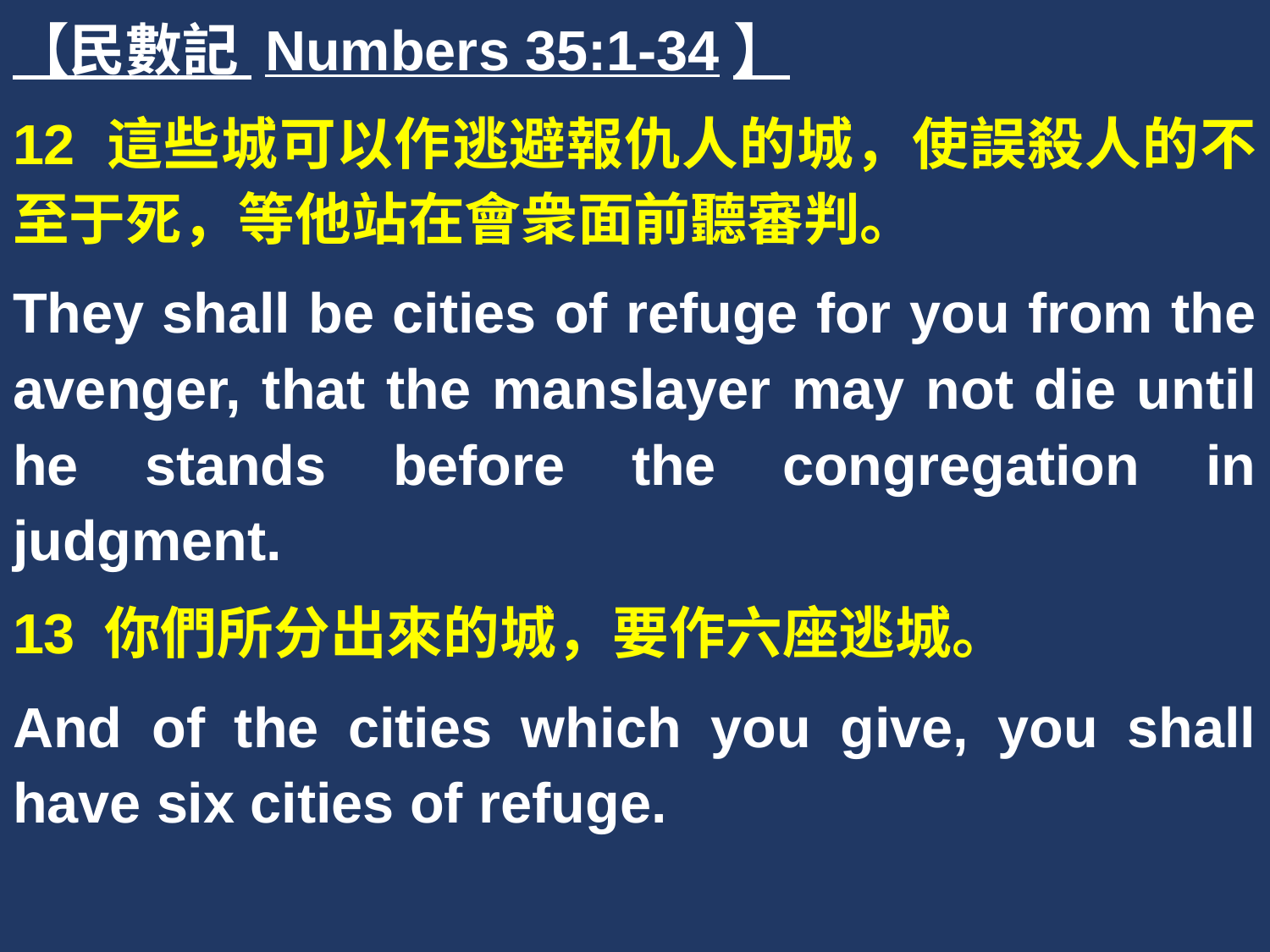

【民數記 Numbers 35:1-34】
12 這些城可以作逃避報仇人的城，使誤殺人的不至于死，等他站在會衆面前聽審判。
They shall be cities of refuge for you from the avenger, that the manslayer may not die until he stands before the congregation in judgment.
13 你們所分出來的城，要作六座逃城。
And of the cities which you give, you shall have six cities of refuge.